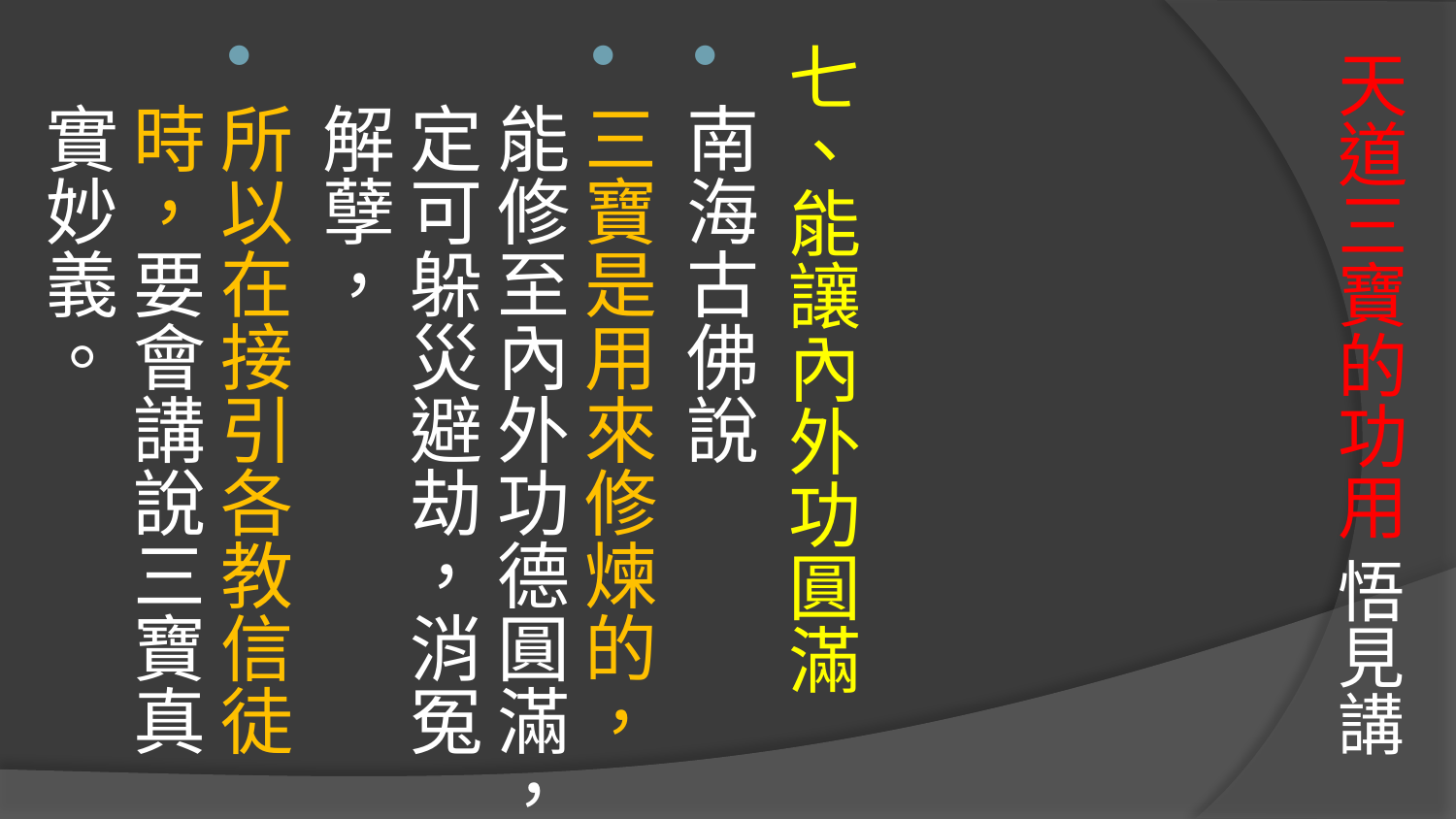

# 天道三寶的功用 悟見講
七、能讓內外功圓滿
南海古佛說
三寶是用來修煉的，能修至內外功德圓滿，定可躲災避劫，消冤解孽，
所以在接引各教信徒時，要會講說三寶真實妙義。